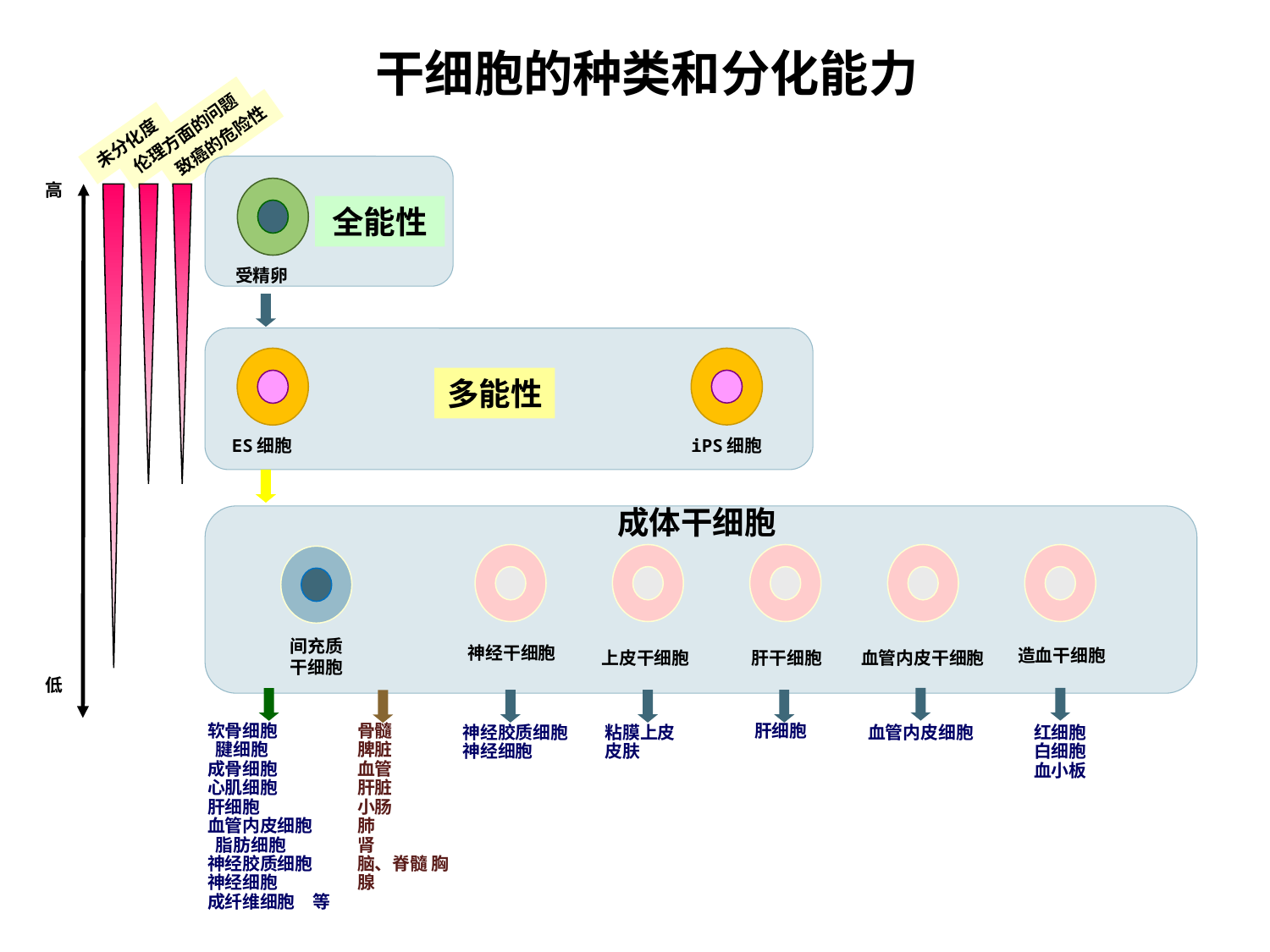

干细胞的种类和分化能力
伦理方面的问题
致癌的危险性
未分化度

高

全能性
受精卵

多能性
ES细胞
iPS细胞

成体干细胞

间充质干细胞
神经干细胞
造血干细胞
血管内皮干细胞
上皮干细胞
肝干细胞
低

软骨细胞
 腱细胞
成骨细胞
心肌细胞
肝细胞
血管内皮细胞
 脂肪细胞
神经胶质细胞
神经细胞
成纤维细胞　等
骨髓
脾脏
血管
肝脏
小肠
肺
肾
脑、脊髓 胸腺
肝细胞
神经胶质细胞
神经细胞
粘膜上皮
皮肤
血管内皮细胞
红细胞
白细胞
血小板